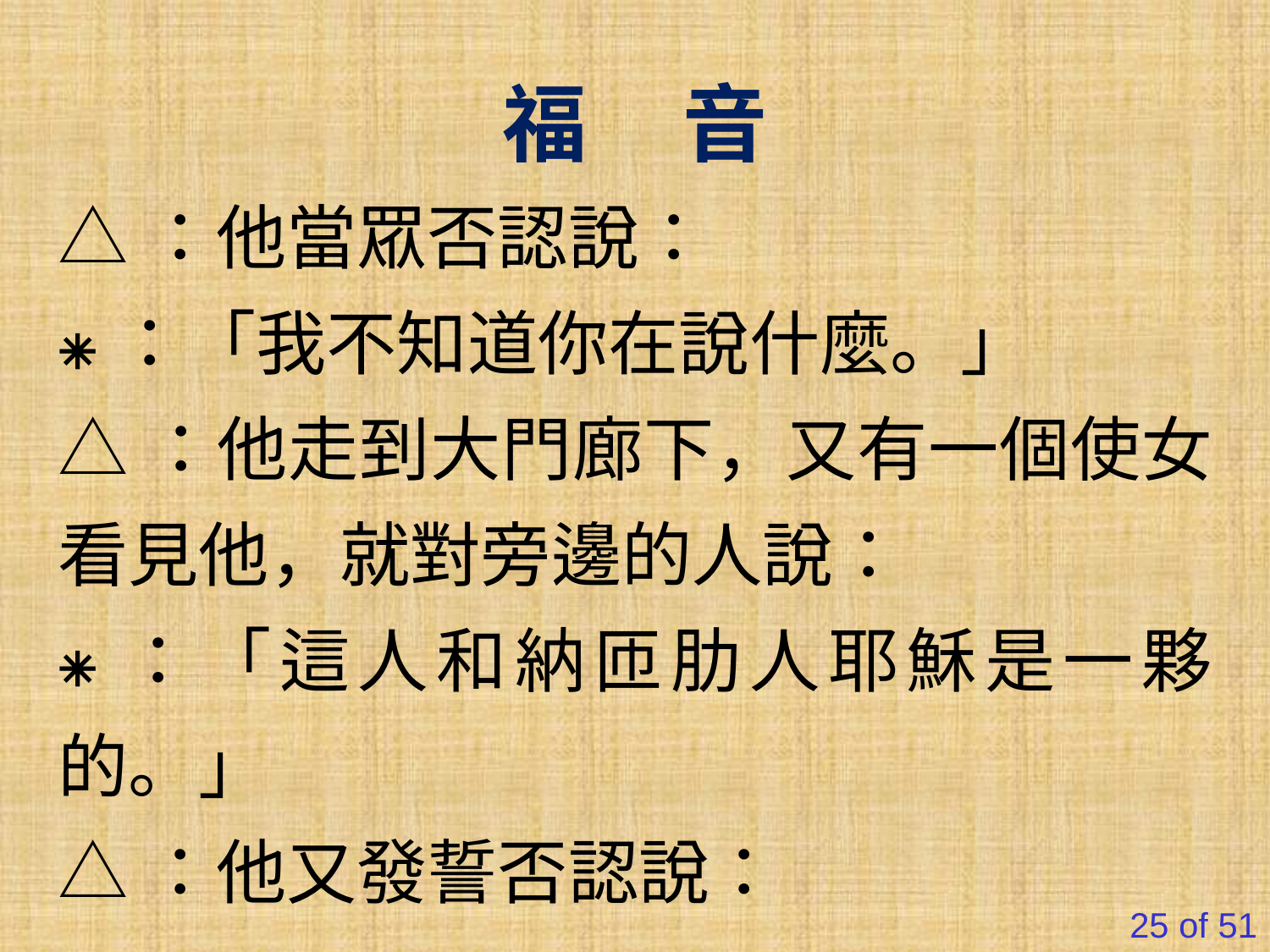

福     音
△：他當眾否認說：
⁕：「我不知道你在說什麼。」
△：他走到大門廊下，又有一個使女看見他，就對旁邊的人說：
⁕：「這人和納匝肋人耶穌是一夥的。」
△：他又發誓否認說：
25 of 51